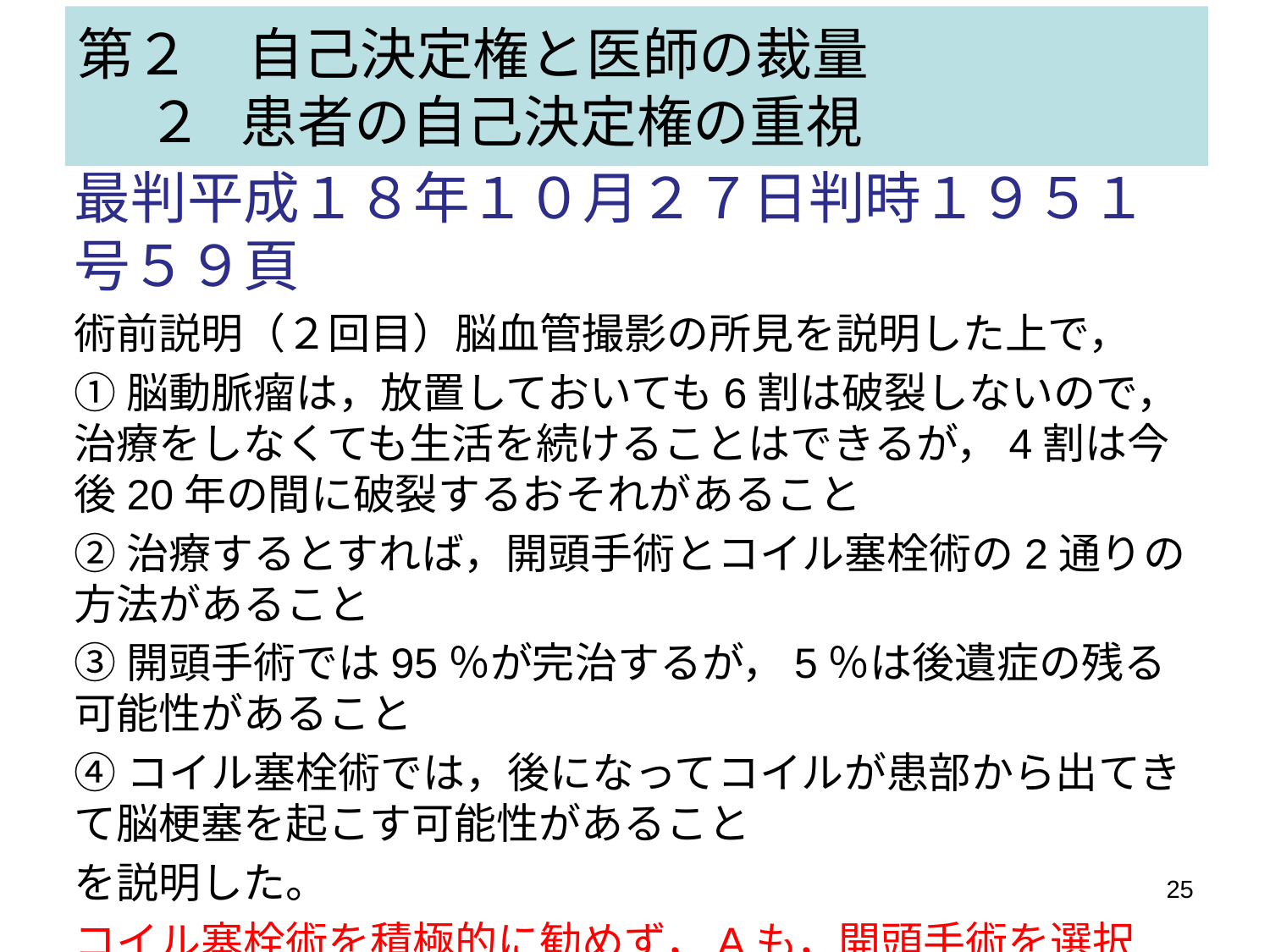

# 第２　自己決定権と医師の裁量 　 ２   患者の自己決定権の重視
最判平成１８年１０月２７日判時１９５１号５９頁
術前説明（２回目）脳血管撮影の所見を説明した上で，
①脳動脈瘤は，放置しておいても6割は破裂しないので，治療をしなくても生活を続けることはできるが，4割は今後20年の間に破裂するおそれがあること
②治療するとすれば，開頭手術とコイル塞栓術の2通りの方法があること
③開頭手術では95％が完治するが，5％は後遺症の残る可能性があること
④コイル塞栓術では，後になってコイルが患部から出てきて脳梗塞を起こす可能性があること
を説明した。
コイル塞栓術を積極的に勧めず，Aも，開頭手術を選択

25